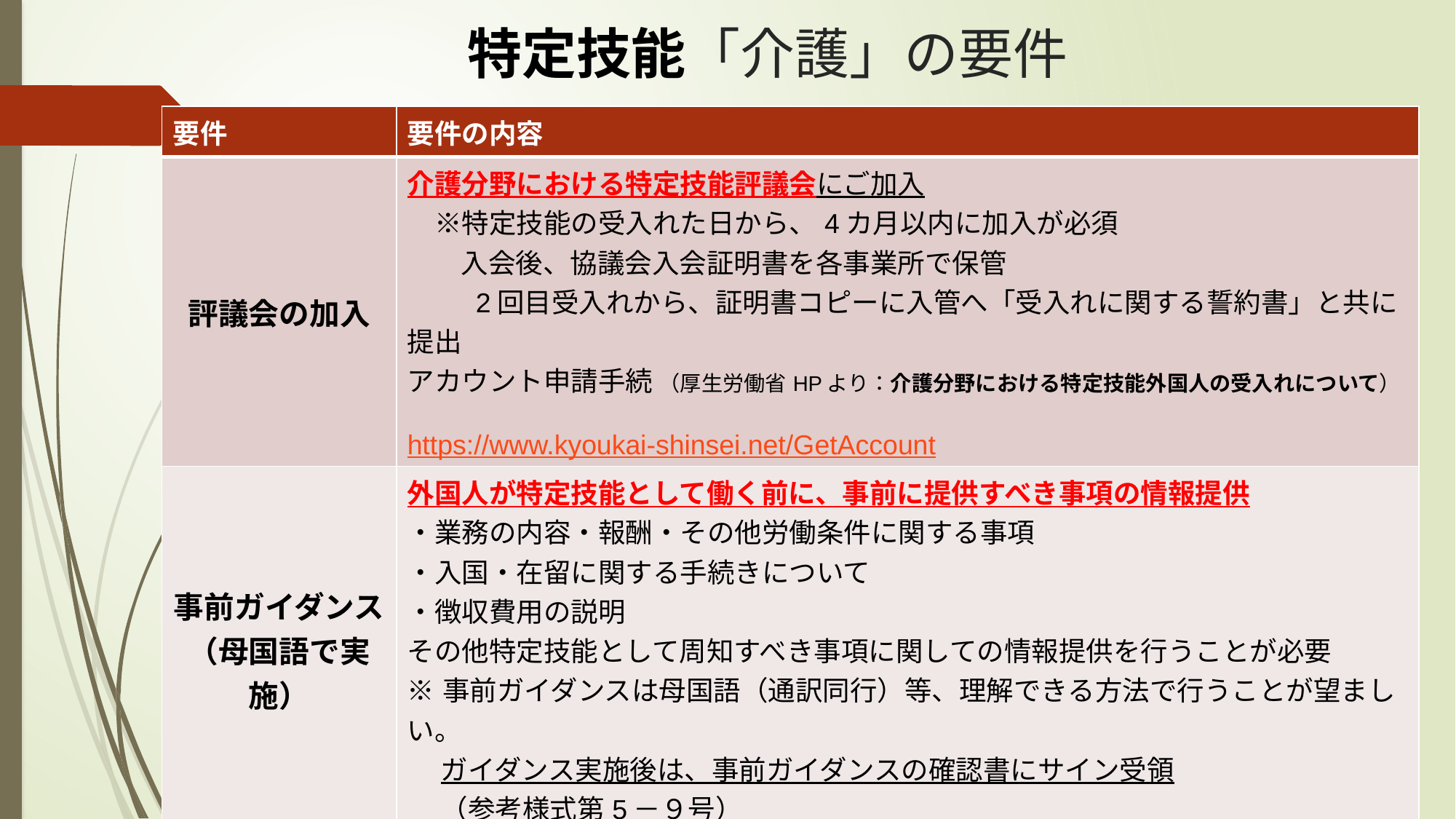

# 特定技能「介護」の要件
| 要件 | 要件の内容 |
| --- | --- |
| 評議会の加入 | 介護分野における特定技能評議会にご加入 　※特定技能の受入れた日から、4カ月以内に加入が必須 　 入会後、協議会入会証明書を各事業所で保管 　 　2回目受入れから、証明書コピーに入管へ「受入れに関する誓約書」と共に提出 アカウント申請手続 （厚生労働省HPより：介護分野における特定技能外国人の受入れについて）　　 https://www.kyoukai-shinsei.net/GetAccount |
| 事前ガイダンス （母国語で実施） | 外国人が特定技能として働く前に、事前に提供すべき事項の情報提供 ・業務の内容・報酬・その他労働条件に関する事項 ・入国・在留に関する手続きについて ・徴収費用の説明 その他特定技能として周知すべき事項に関しての情報提供を行うことが必要 ※事前ガイダンスは母国語（通訳同行）等、理解できる方法で行うことが望ましい。 　 ガイダンス実施後は、事前ガイダンスの確認書にサイン受領 　 （参考様式第5－９号） |
| 支援体制 | 特定技能外国人に対する義務的支援が必要 ・登録支援機関と受け入れ先（介護施設・病院等）と委託支援契約により 　外国人材のご支援を円滑に実施することが可能。 ※1号特定技能外国人支援計画に支援内容を記載する必要がある ※義務的支援にかかる費用は特定技能外国人からは徴収できないことに注意！ |